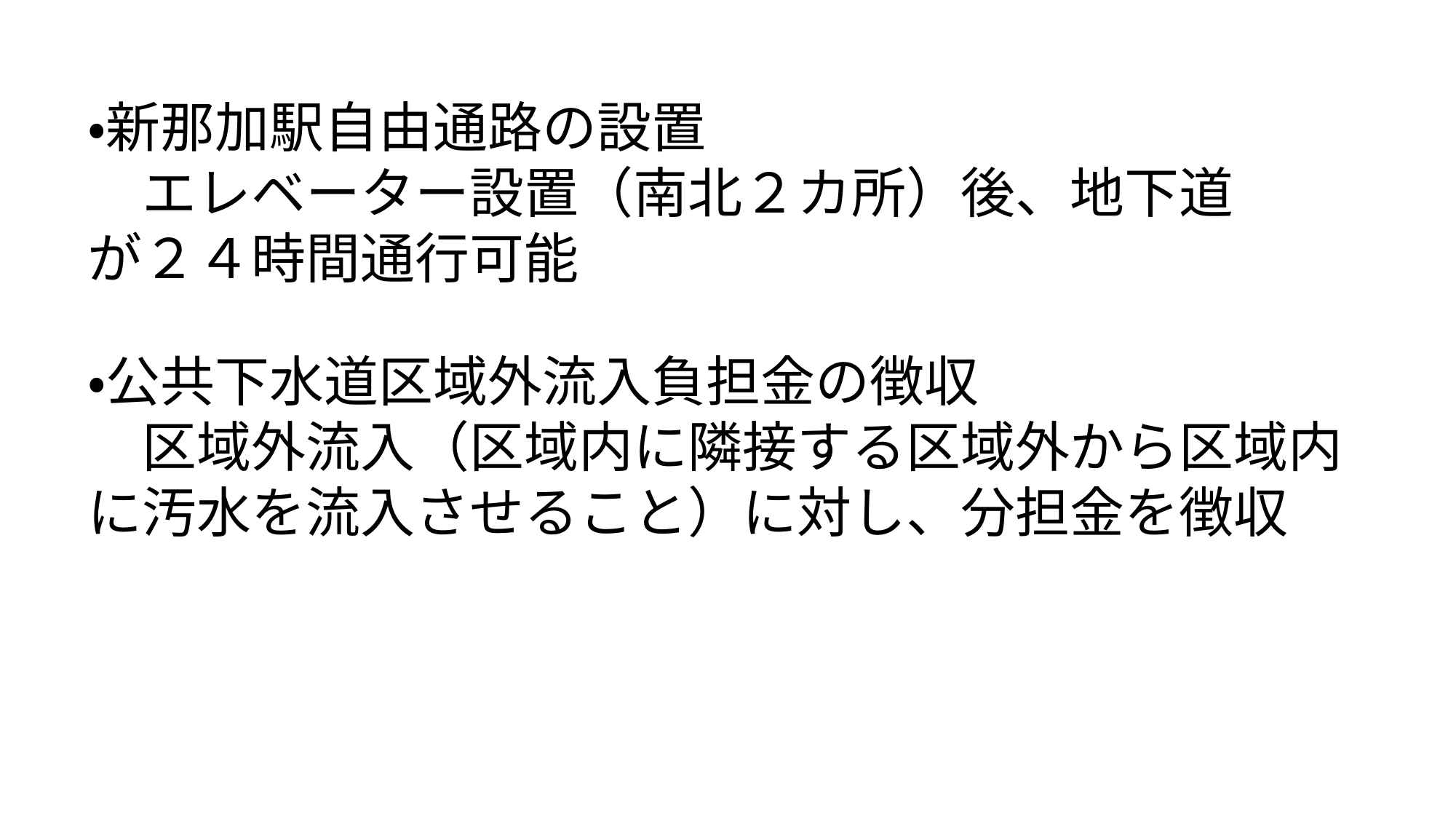

・新那加駅自由通路の設置
　エレベーター設置（南北２カ所）後、地下道が２４時間通行可能
・公共下水道区域外流入負担金の徴収
　区域外流入（区域内に隣接する区域外から区域内に汚水を流入させること）に対し、分担金を徴収